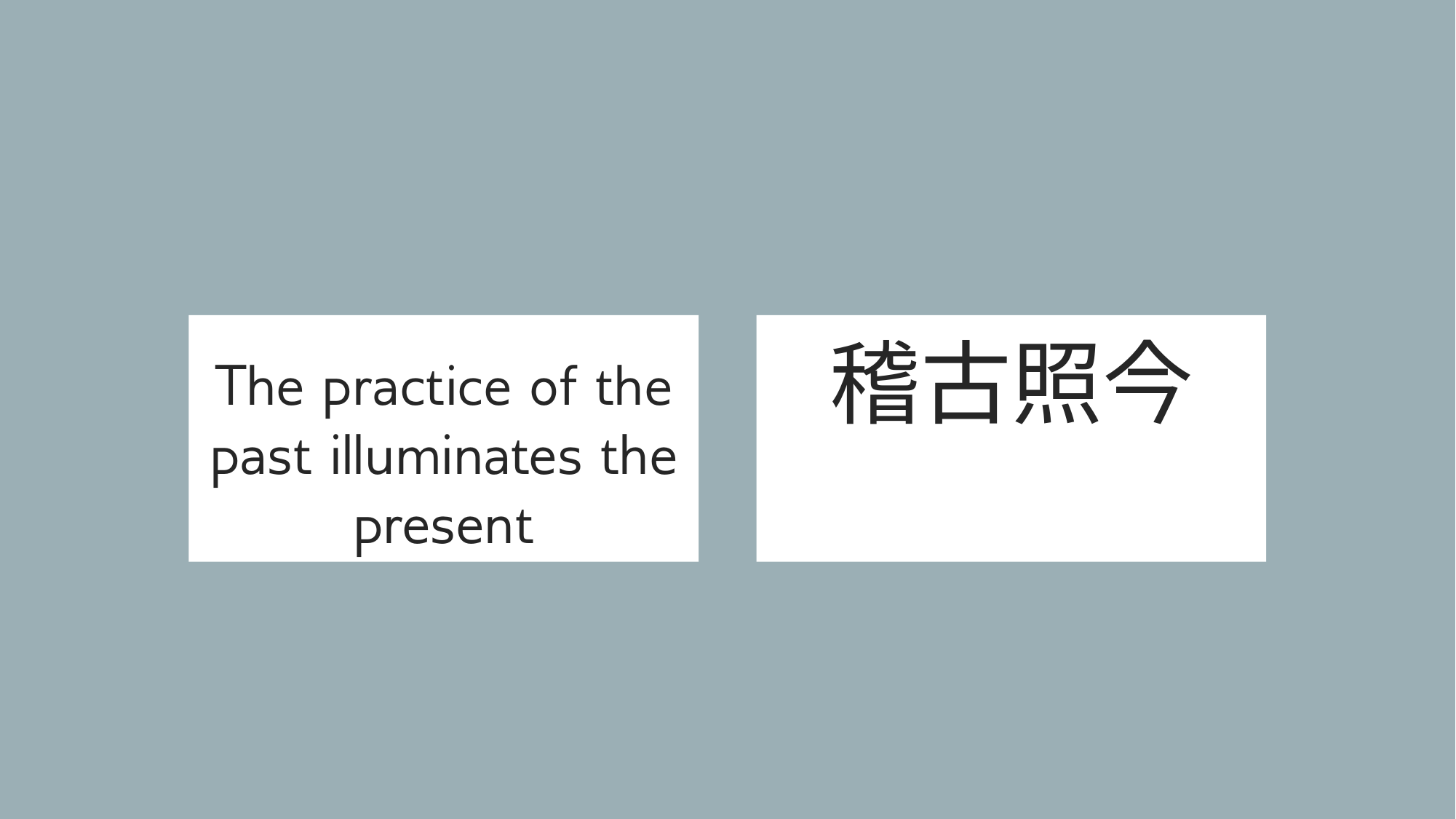

The practice of the past illuminates the present
稽古照今